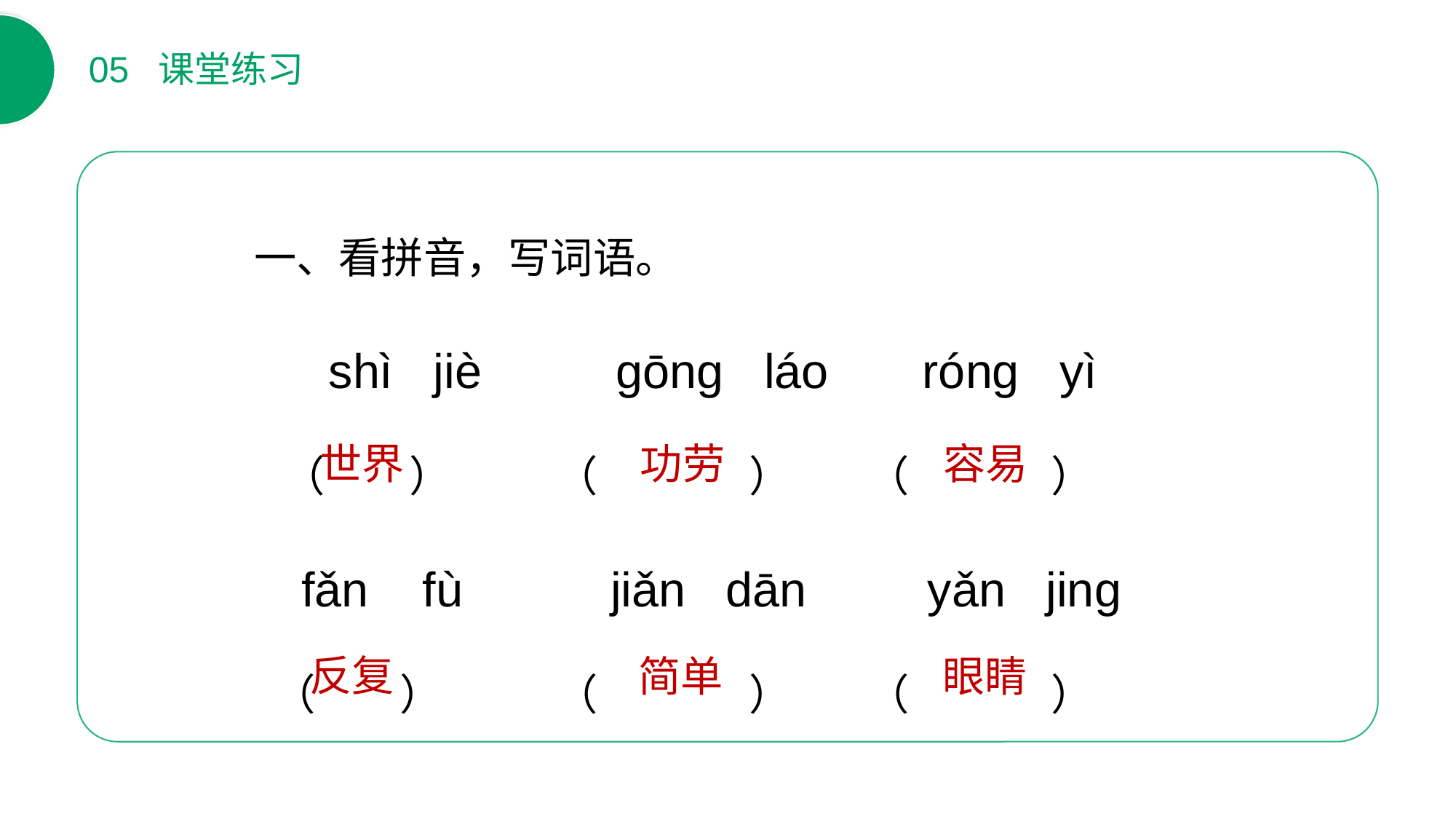

05  课堂练习
 一、看拼音，写词语。
       shì   jiè          gōng   láo       róng   yì
    （         ）           （                ）        （               ）
     fǎn    fù           jiǎn   dān         yǎn   jing
   （         ）            （                ）        （               ）
世界
 功劳
容易
反复
简单
眼睛